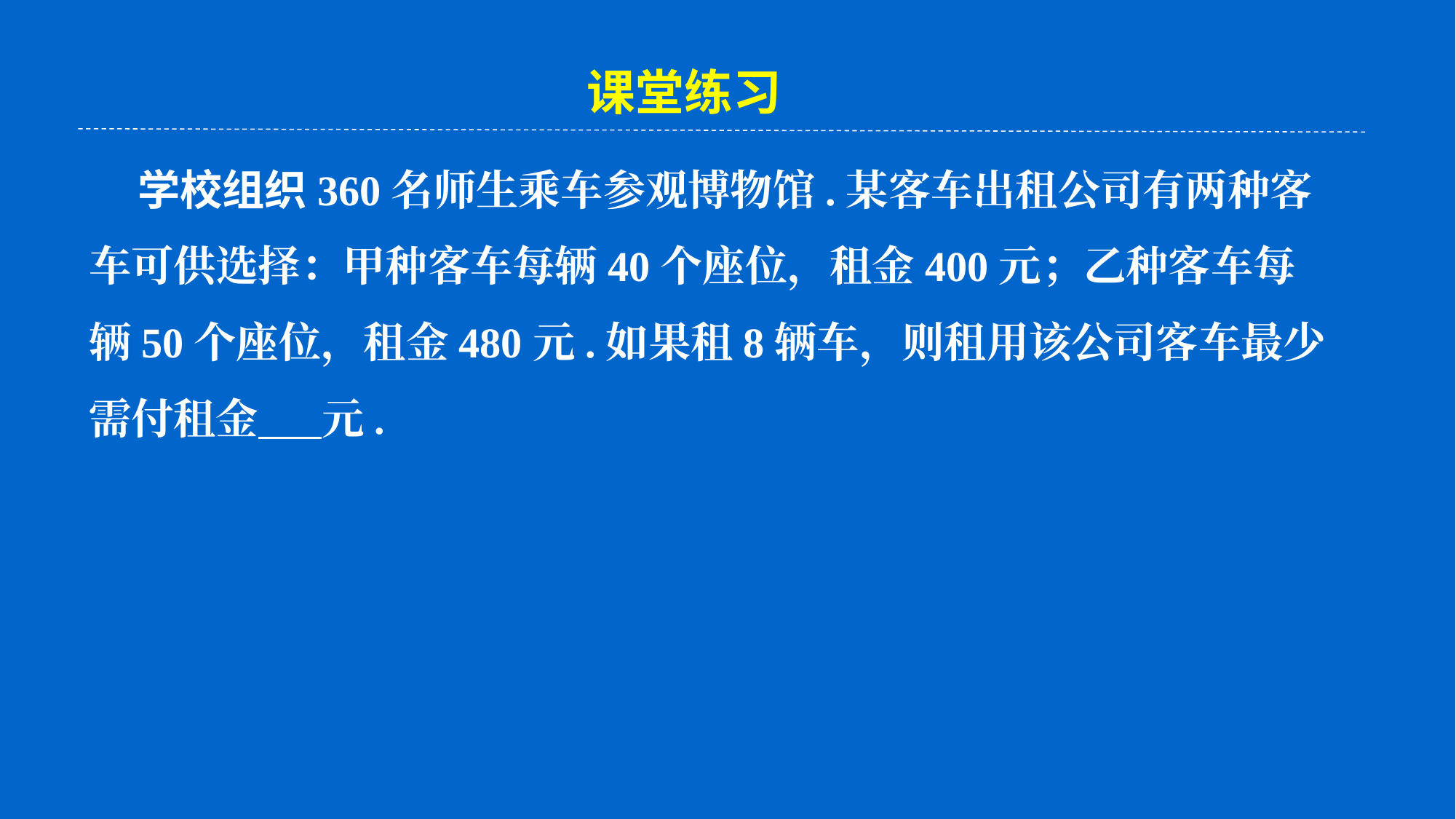

课堂练习

    学校组织360名师生乘车参观博物馆.某客车出租公司有两种客车可供选择：甲种客车每辆40个座位，租金400元；乙种客车每辆50个座位，租金480元.如果租8辆车，则租用该公司客车最少需付租金      元.